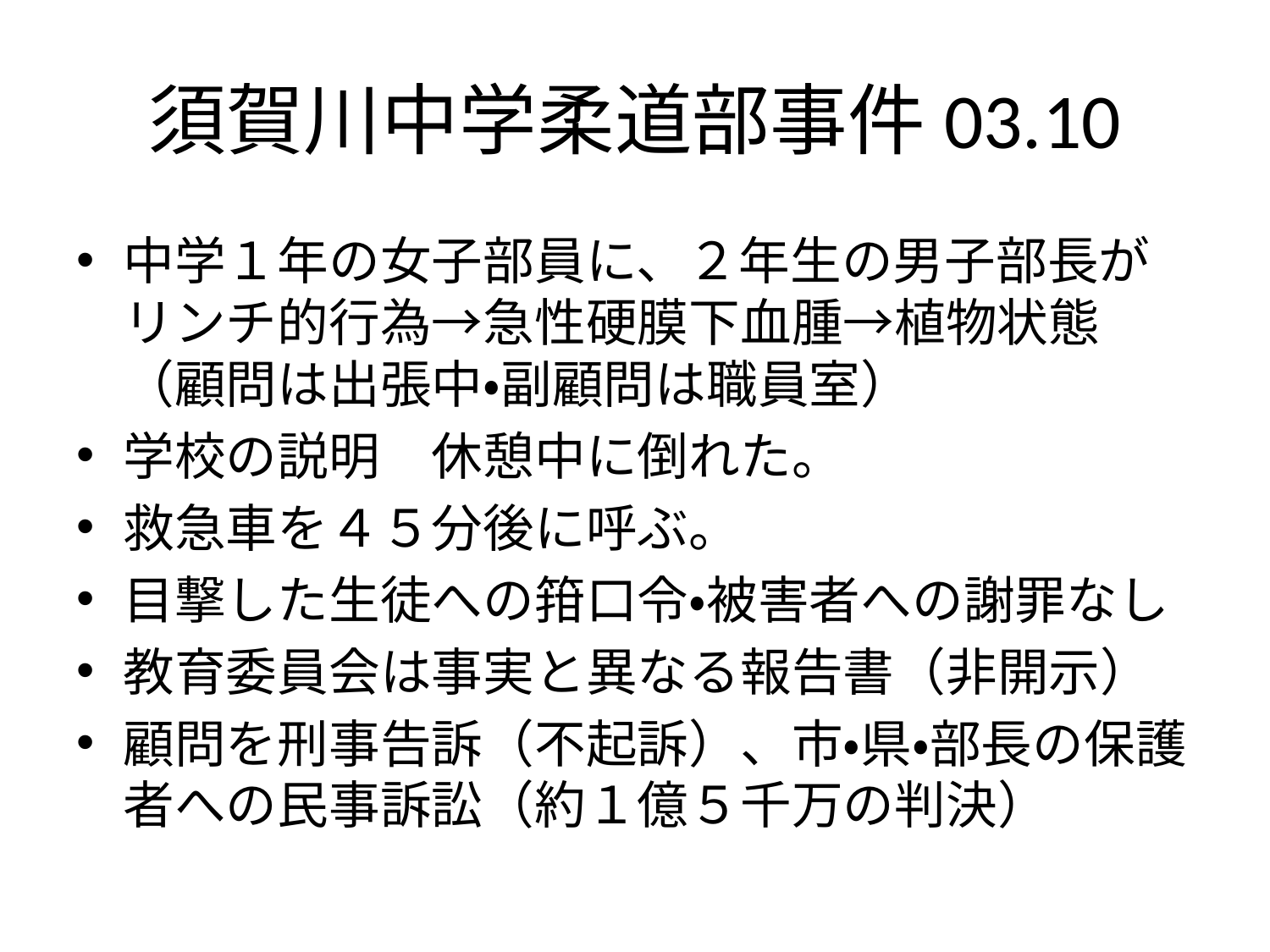

# 須賀川中学柔道部事件03.10
中学１年の女子部員に、２年生の男子部長がリンチ的行為→急性硬膜下血腫→植物状態（顧問は出張中・副顧問は職員室）
学校の説明　休憩中に倒れた。
救急車を４５分後に呼ぶ。
目撃した生徒への箝口令・被害者への謝罪なし
教育委員会は事実と異なる報告書（非開示）
顧問を刑事告訴（不起訴）、市・県・部長の保護者への民事訴訟（約１億５千万の判決）